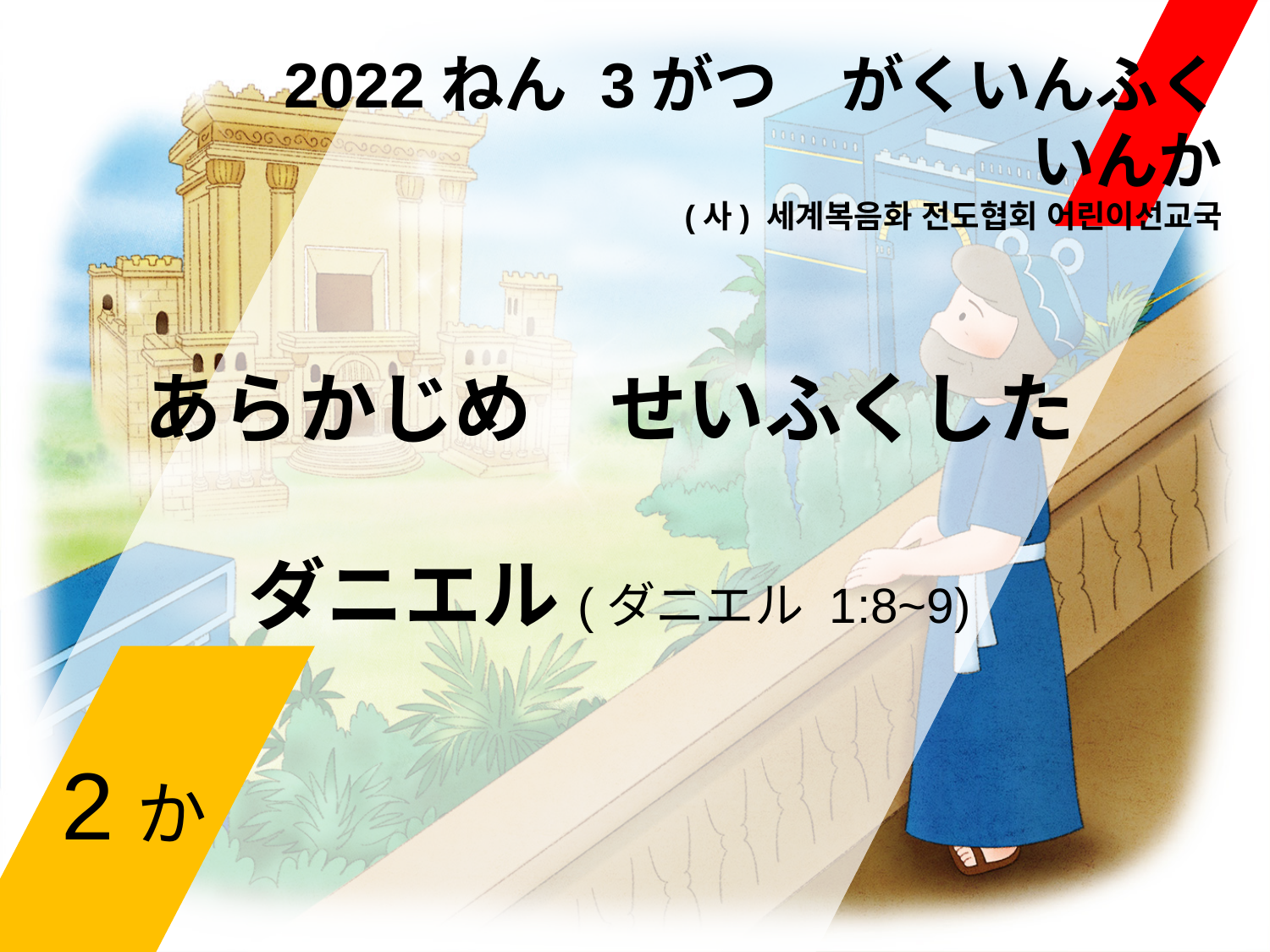

2022ねん 3がつ　がくいんふくいんか
(사) 세계복음화 전도협회 어린이선교국
あらかじめ　せいふくした
ダニエル(ダニエル 1:8~9)

2か